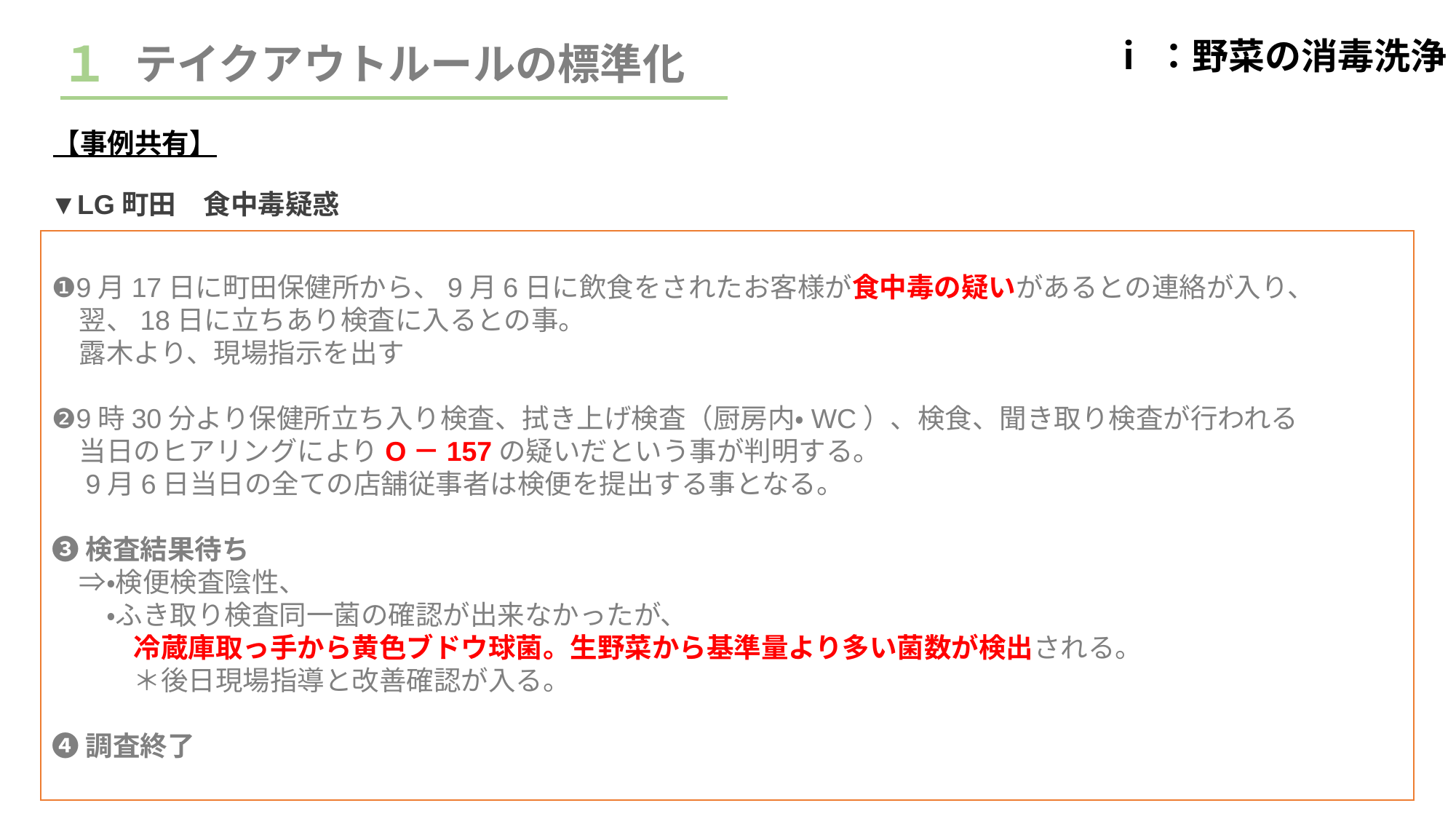

１
ⅰ：野菜の消毒洗浄
テイクアウトルールの標準化
【事例共有】
▼LG町田　食中毒疑惑
❶9月17日に町田保健所から、9月6日に飲食をされたお客様が食中毒の疑いがあるとの連絡が入り、
　翌、18日に立ちあり検査に入るとの事。
　露木より、現場指示を出す

❷9時30分より保健所立ち入り検査、拭き上げ検査（厨房内・WC）、検食、聞き取り検査が行われる
　当日のヒアリングによりO－157の疑いだという事が判明する。
　9月6日当日の全ての店舗従事者は検便を提出する事となる。

❸検査結果待ち
　⇒・検便検査陰性、
　　・ふき取り検査同一菌の確認が出来なかったが、
　　　冷蔵庫取っ手から黄色ブドウ球菌。生野菜から基準量より多い菌数が検出される。
　　　＊後日現場指導と改善確認が入る。

❹調査終了